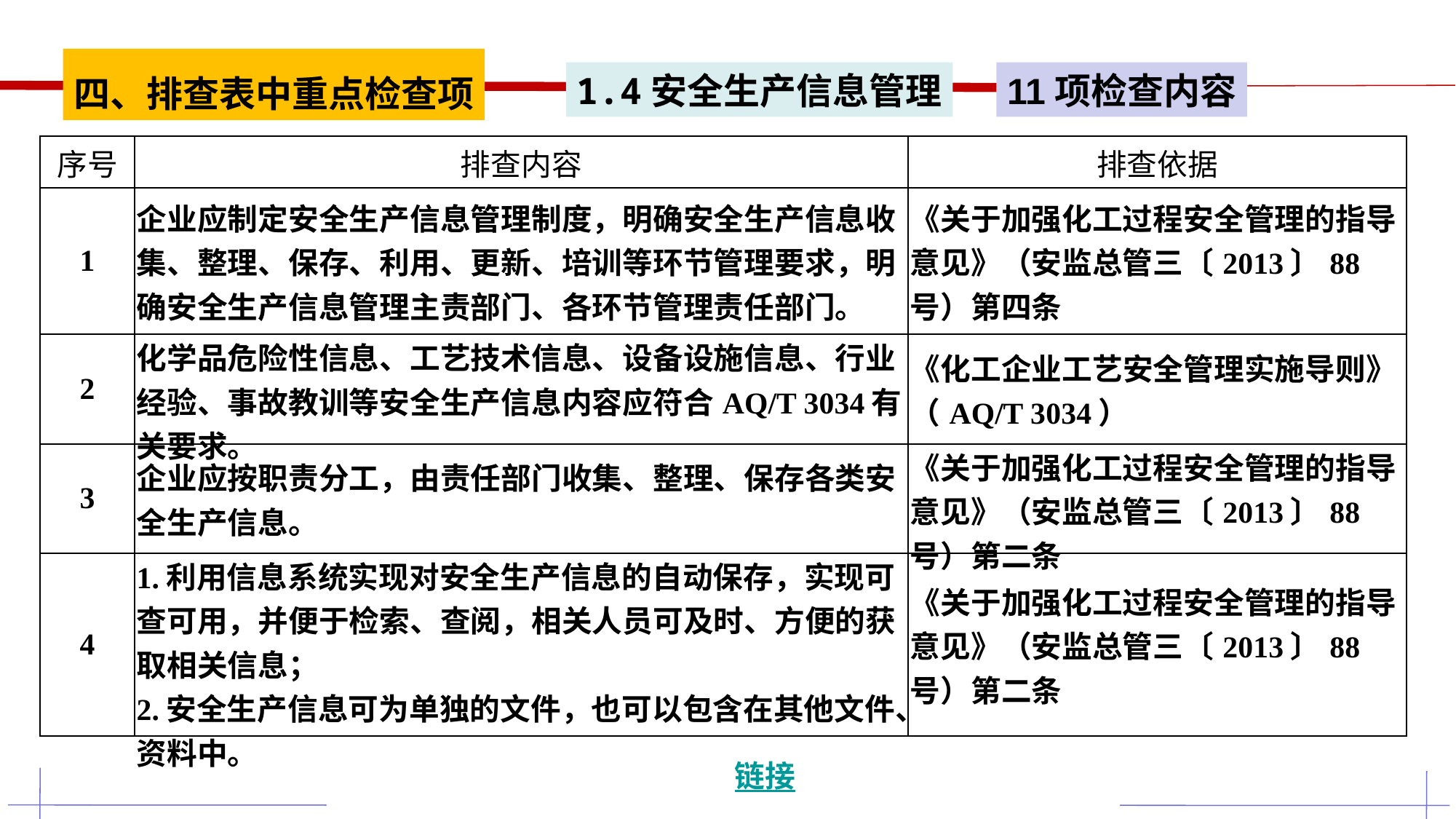

四、排查表中重点检查项
1.4安全生产信息管理
11项检查内容
| 序号 | 排查内容 | 排查依据 |
| --- | --- | --- |
| 1 | 企业应制定安全生产信息管理制度，明确安全生产信息收集、整理、保存、利用、更新、培训等环节管理要求，明确安全生产信息管理主责部门、各环节管理责任部门。 | 《关于加强化工过程安全管理的指导意见》（安监总管三〔2013〕88号）第四条 |
| 2 | 化学品危险性信息、工艺技术信息、设备设施信息、行业经验、事故教训等安全生产信息内容应符合AQ/T 3034有关要求。 | 《化工企业工艺安全管理实施导则》（AQ/T 3034） |
| 3 | 企业应按职责分工，由责任部门收集、整理、保存各类安全生产信息。 | 《关于加强化工过程安全管理的指导意见》（安监总管三〔2013〕88号）第二条 |
| 4 | 1.利用信息系统实现对安全生产信息的自动保存，实现可查可用，并便于检索、查阅，相关人员可及时、方便的获取相关信息； 2.安全生产信息可为单独的文件，也可以包含在其他文件、资料中。 | 《关于加强化工过程安全管理的指导意见》（安监总管三〔2013〕88号）第二条 |
链接
40